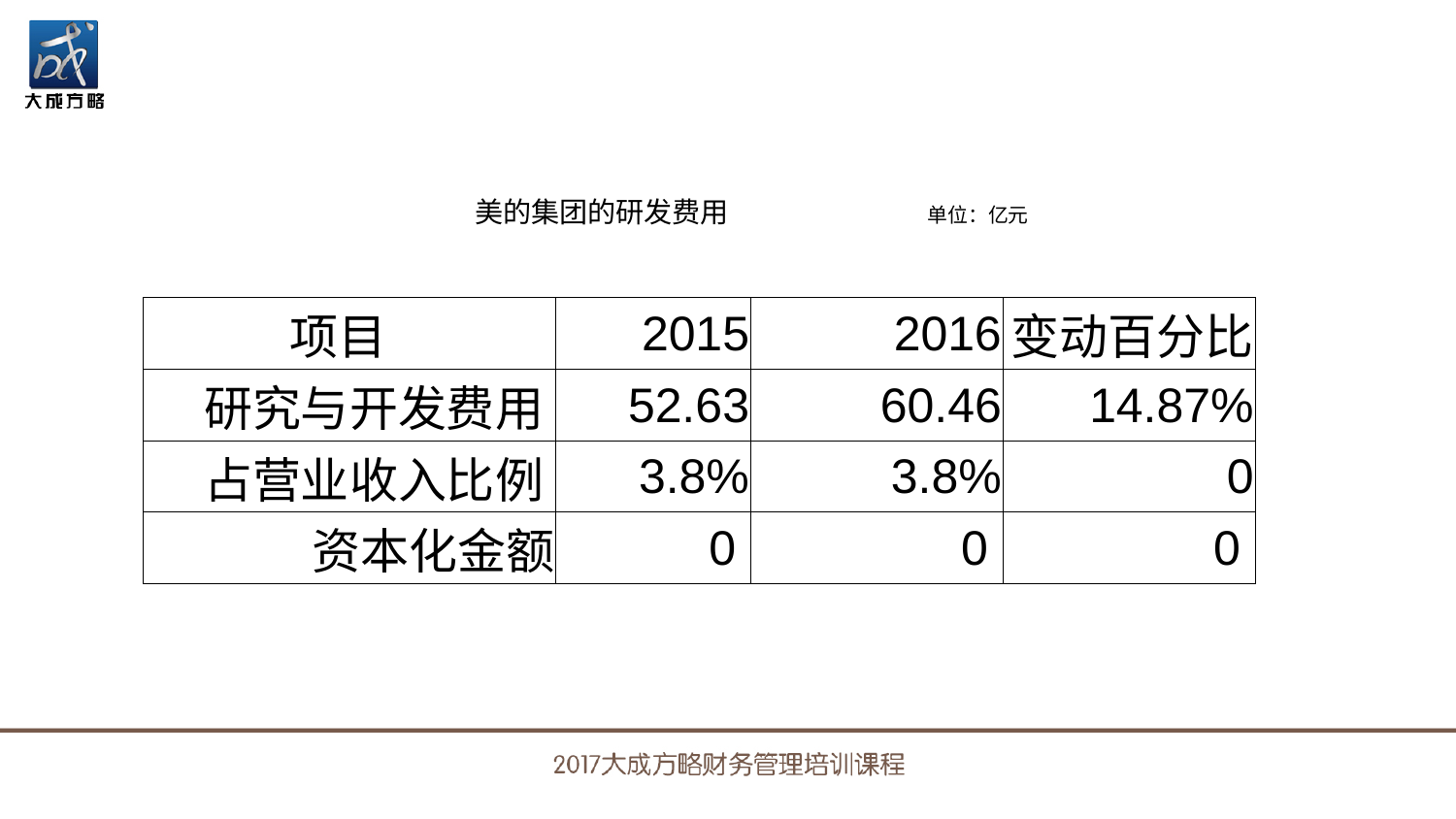

# 美的集团的研发费用                    单位：亿元
| 项目 | 2015 | 2016 | 变动百分比 |
| --- | --- | --- | --- |
| 研究与开发费用 | 52.63 | 60.46 | 14.87% |
| 占营业收入比例 | 3.8% | 3.8% | 0 |
| 资本化金额 | 0 | 0 | 0 |